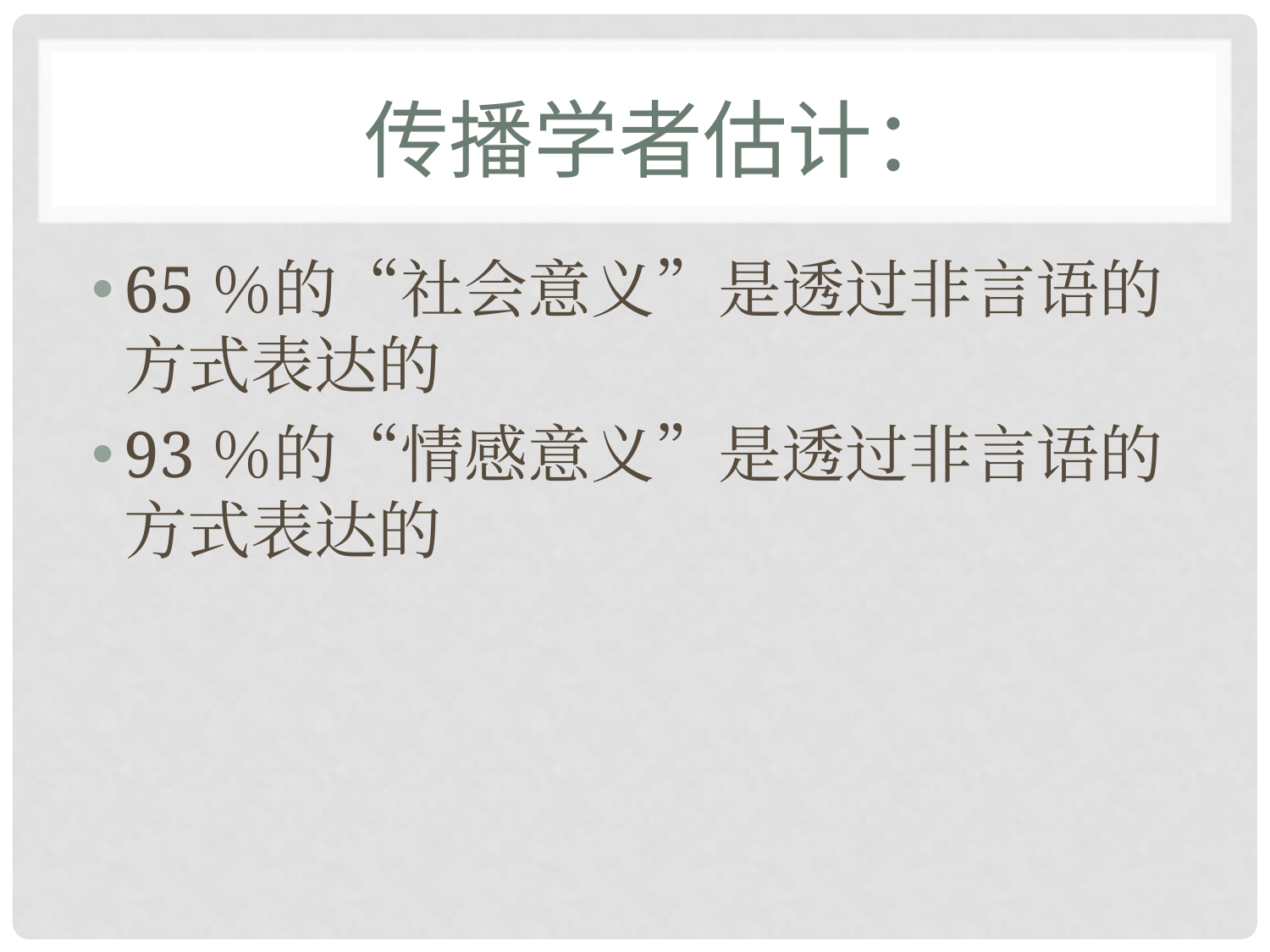

# 传播学者估计：
65％的“社会意义”是透过非言语的方式表达的
93％的“情感意义”是透过非言语的方式表达的